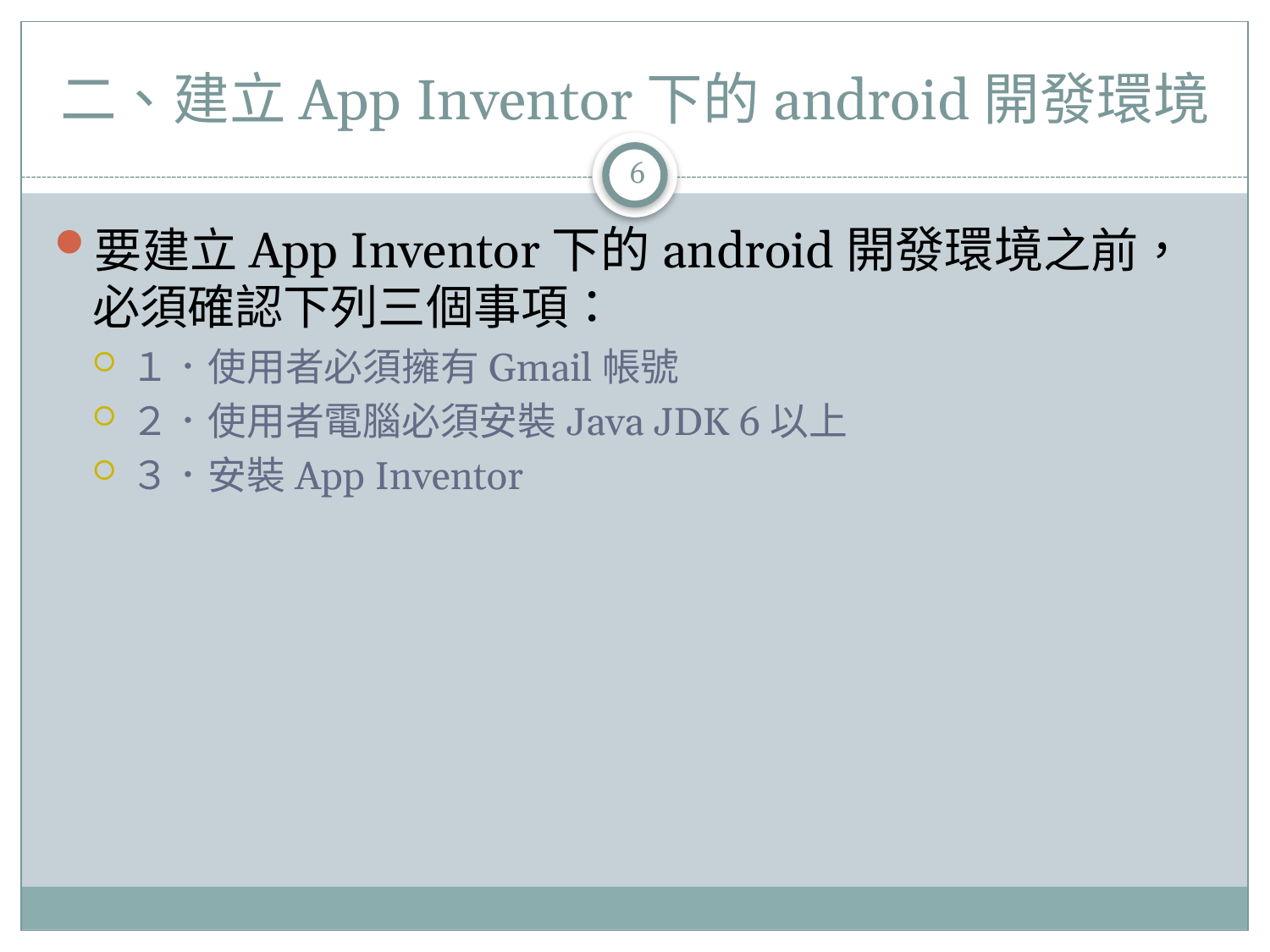

# 二、建立App Inventor下的android開發環境
6
要建立App Inventor下的android開發環境之前，必須確認下列三個事項：
１．使用者必須擁有Gmail帳號
２．使用者電腦必須安裝Java JDK 6以上
３．安裝App Inventor